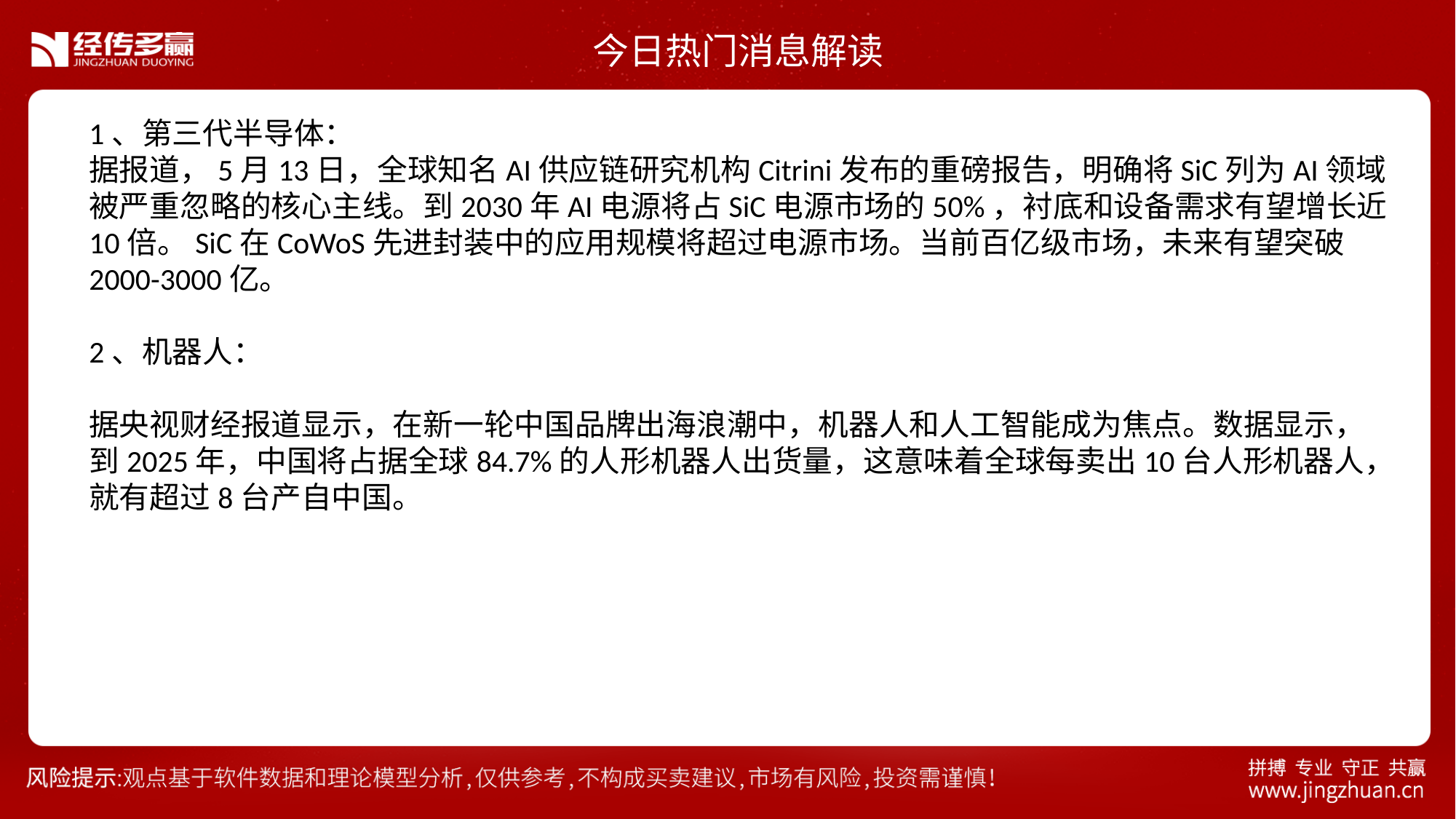

今日热门消息解读
1、第三代半导体：
据报道，5月13日，全球知名AI供应链研究机构Citrini发布的重磅报告，明确将SiC列为AI领域被严重忽略的核心主线。到2030年AI电源将占SiC电源市场的50%，衬底和设备需求有望增长近10倍。SiC在CoWoS先进封装中的应用规模将超过电源市场。当前百亿级市场，未来有望突破2000-3000亿。

2、机器人：

据央视财经报道显示，在新一轮中国品牌出海浪潮中，机器人和人工智能成为焦点。数据显示，到2025年，中国将占据全球84.7%的人形机器人出货量，这意味着全球每卖出10台人形机器人，就有超过8台产自中国。